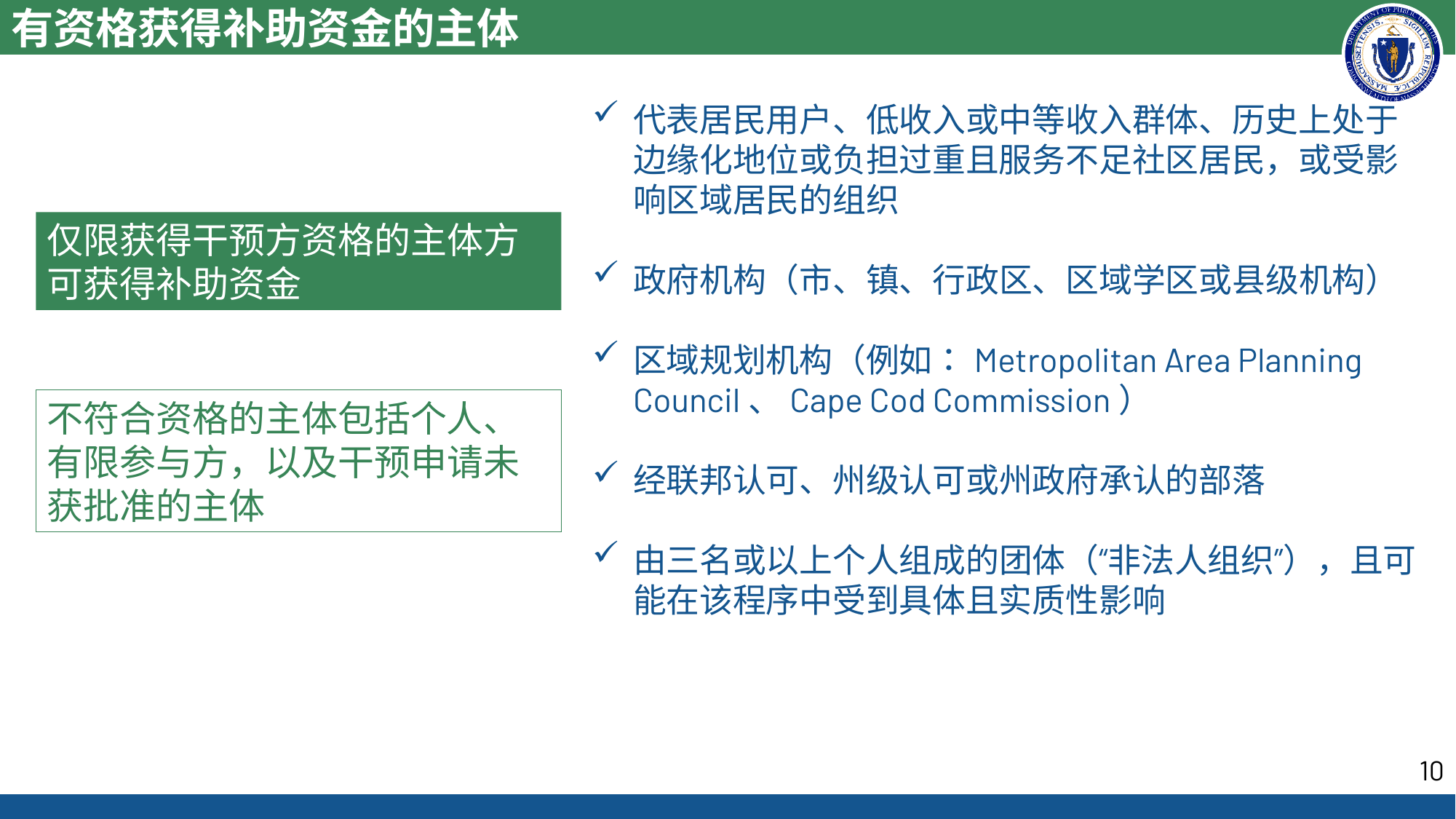

# 有资格获得补助资金的主体
代表居民用户、低收入或中等收入群体、历史上处于边缘化地位或负担过重且服务不足社区居民，或受影响区域居民的组织

政府机构（市、镇、行政区、区域学区或县级机构）

区域规划机构（例如：Metropolitan Area Planning Council、Cape Cod Commission）

经联邦认可、州级认可或州政府承认的部落

由三名或以上个人组成的团体（“非法人组织”），且可能在该程序中受到具体且实质性影响
仅限获得干预方资格的主体方可获得补助资金
不符合资格的主体包括个人、有限参与方，以及干预申请未获批准的主体
10